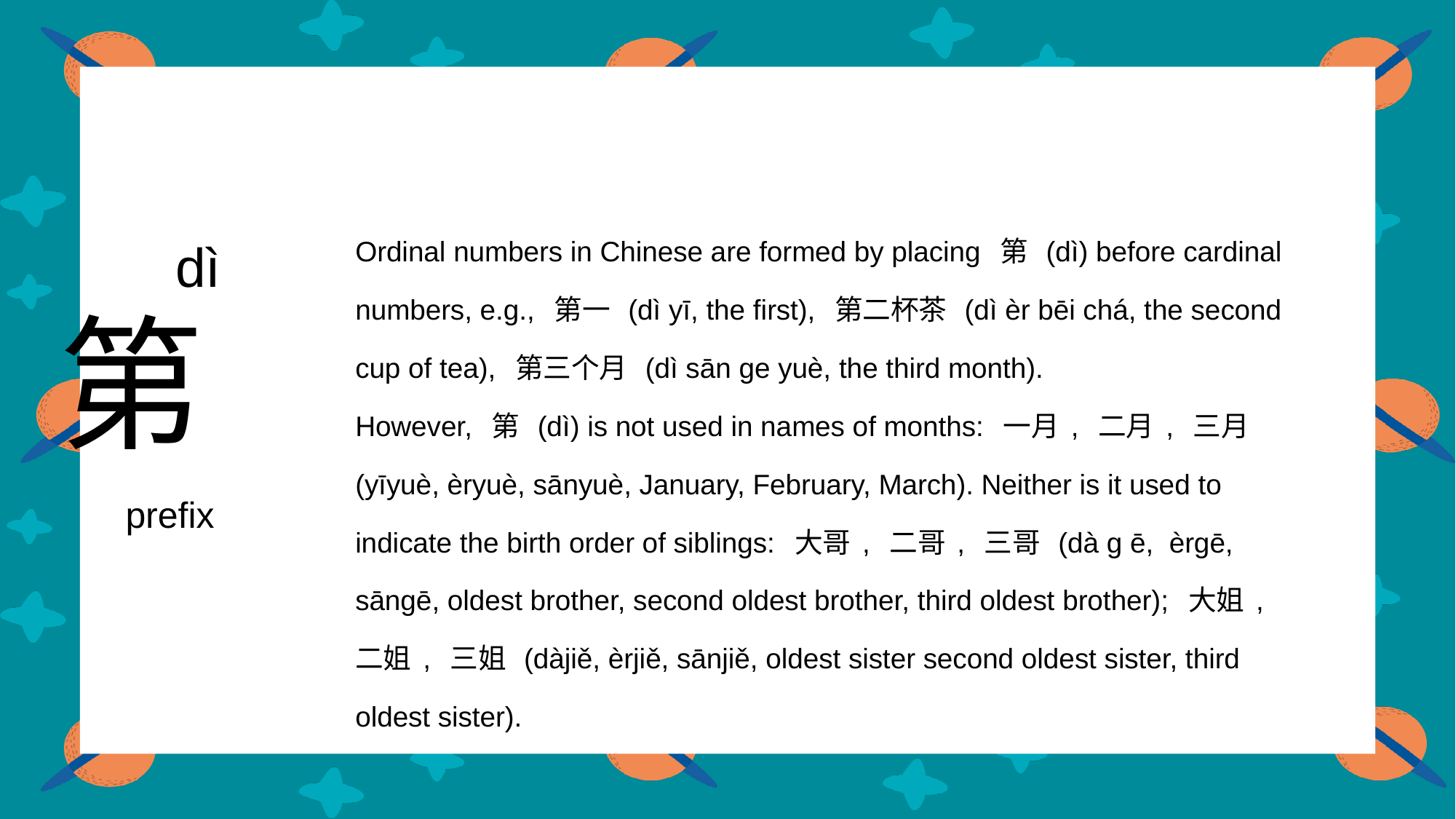

Ordinal numbers in Chinese are formed by placing 第 (dì) before cardinal numbers, e.g., 第一 (dì yī, the first), 第二杯茶 (dì èr bēi chá, the second cup of tea), 第三个月 (dì sān ge yuè, the third month).
However, 第 (dì) is not used in names of months: 一月, 二月, 三月(yīyuè, èryuè, sānyuè, January, February, March). Neither is it used to indicate the birth order of siblings: 大哥, 二哥, 三哥 (dà g ē,  èrgē, sāngē, oldest brother, second oldest brother, third oldest brother); 大姐, 二姐, 三姐 (dàjiě, èrjiě, sānjiě, oldest sister second oldest sister, third oldest sister).
dì
        第
                       prefix